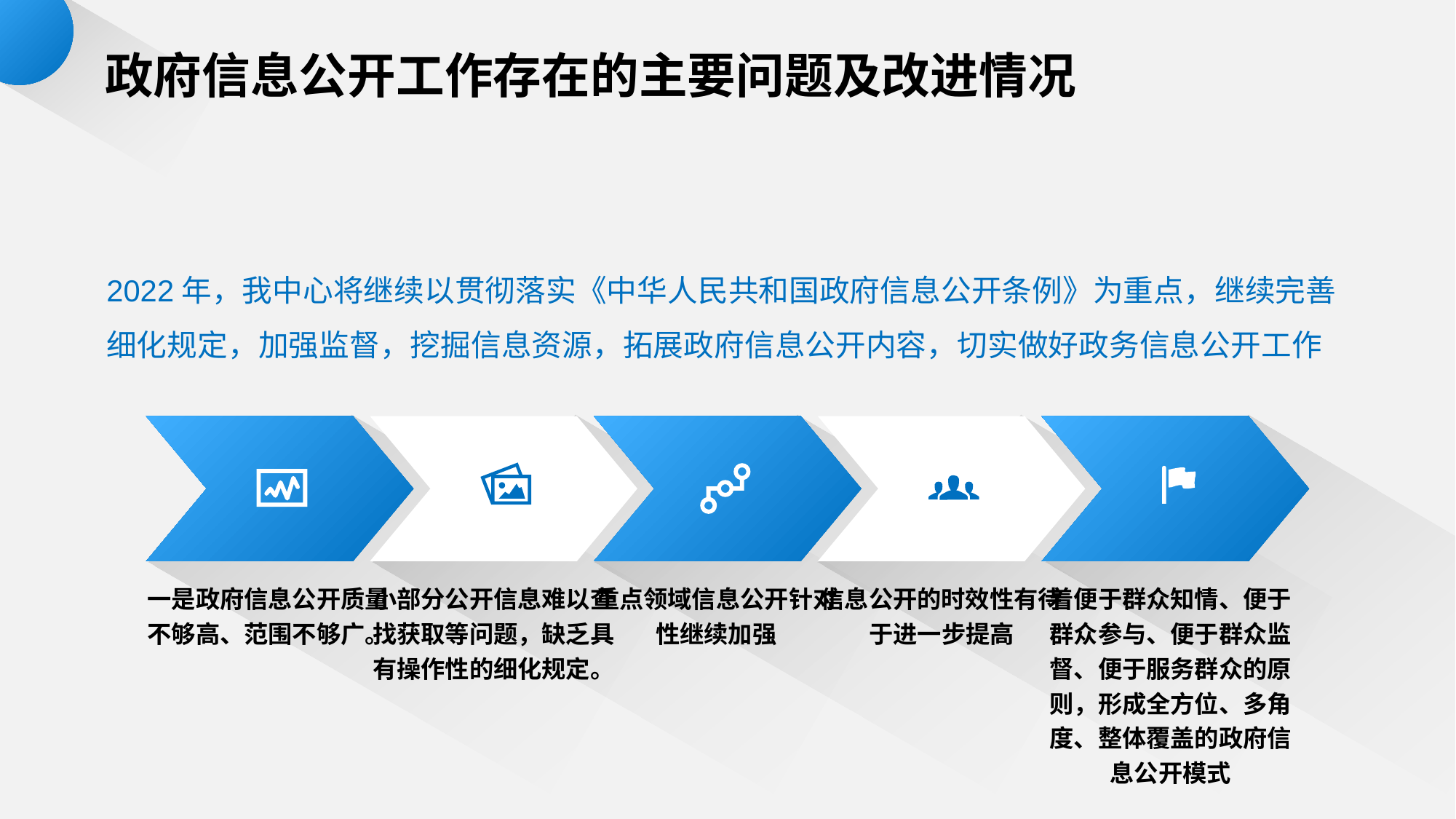

政府信息公开工作存在的主要问题及改进情况

2022年，我中心将继续以贯彻落实《中华人民共和国政府信息公开条例》为重点，继续完善细化规定，加强监督，挖掘信息资源，拓展政府信息公开内容，切实做好政务信息公开工作

一是政府信息公开质量不够高、范围不够广。
小部分公开信息难以查找获取等问题，缺乏具有操作性的细化规定。
重点领域信息公开针对性继续加强
信息公开的时效性有待于进一步提高
着便于群众知情、便于群众参与、便于群众监督、便于服务群众的原则，形成全方位、多角度、整体覆盖的政府信息公开模式